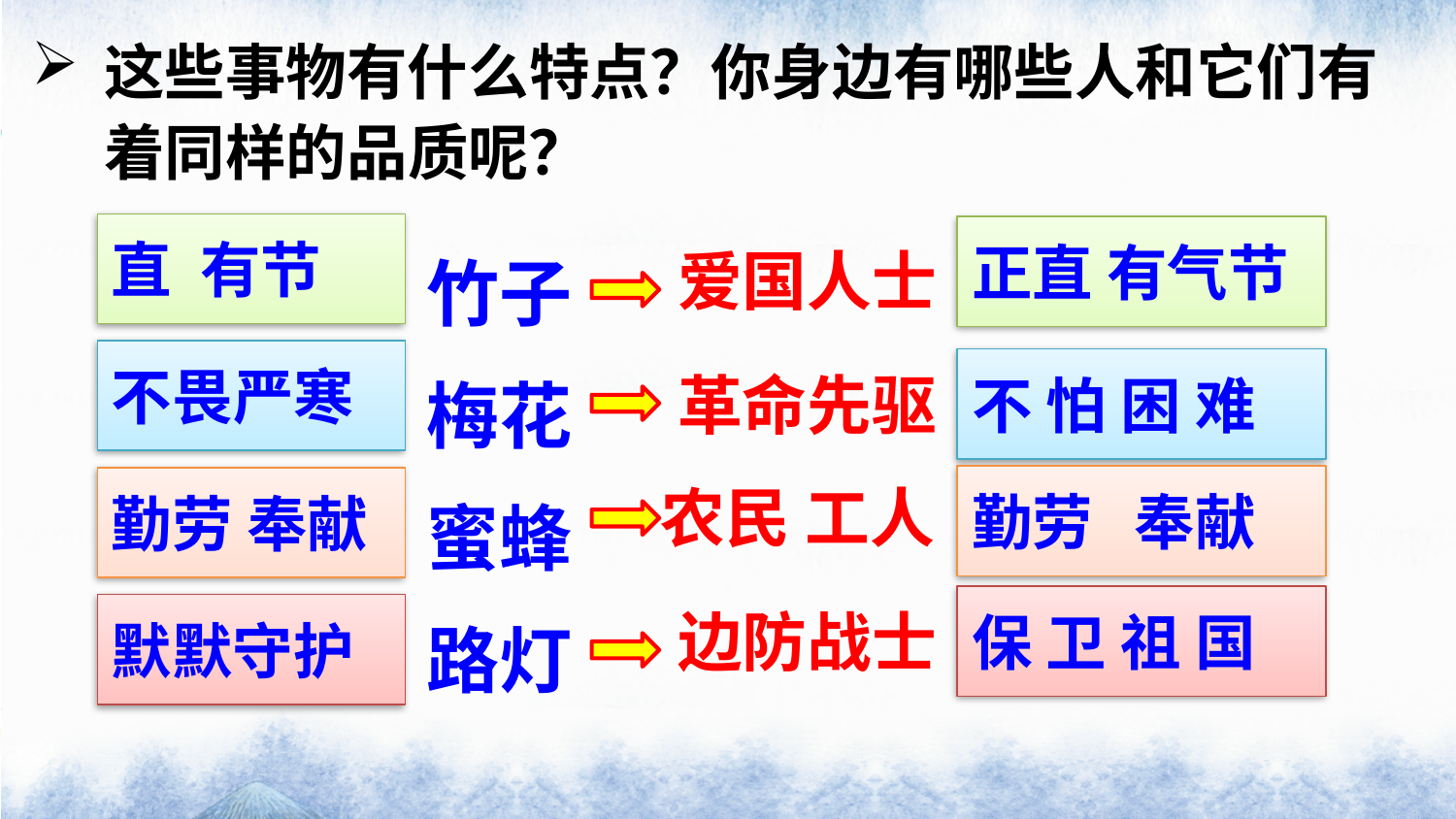

这些事物有什么特点？你身边有哪些人和它们有着同样的品质呢？
竹子
梅花
蜜蜂
路灯
直  有节
正直 有气节
爱国人士

不畏严寒
不 怕 困 难
革命先驱

勤劳   奉献
勤劳 奉献
农民 工人

保 卫 祖 国
默默守护
边防战士